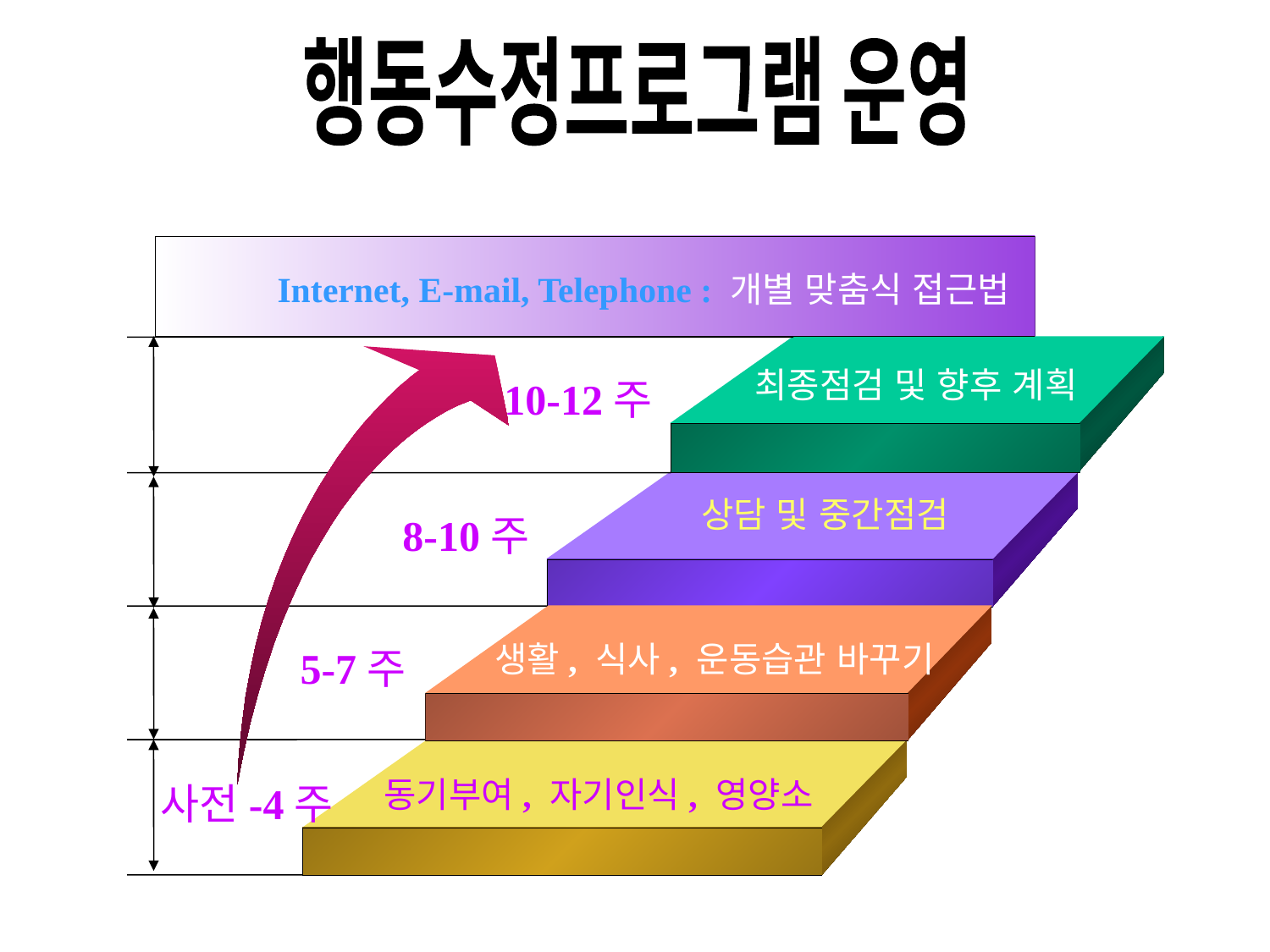

행동수정프로그램 운영
Internet, E-mail, Telephone : 개별 맞춤식 접근법

최종점검 및 향후 계획
10-12주

상담 및 중간점검
8-10주

생활, 식사, 운동습관 바꾸기
5-7주

동기부여, 자기인식, 영양소
사전-4주